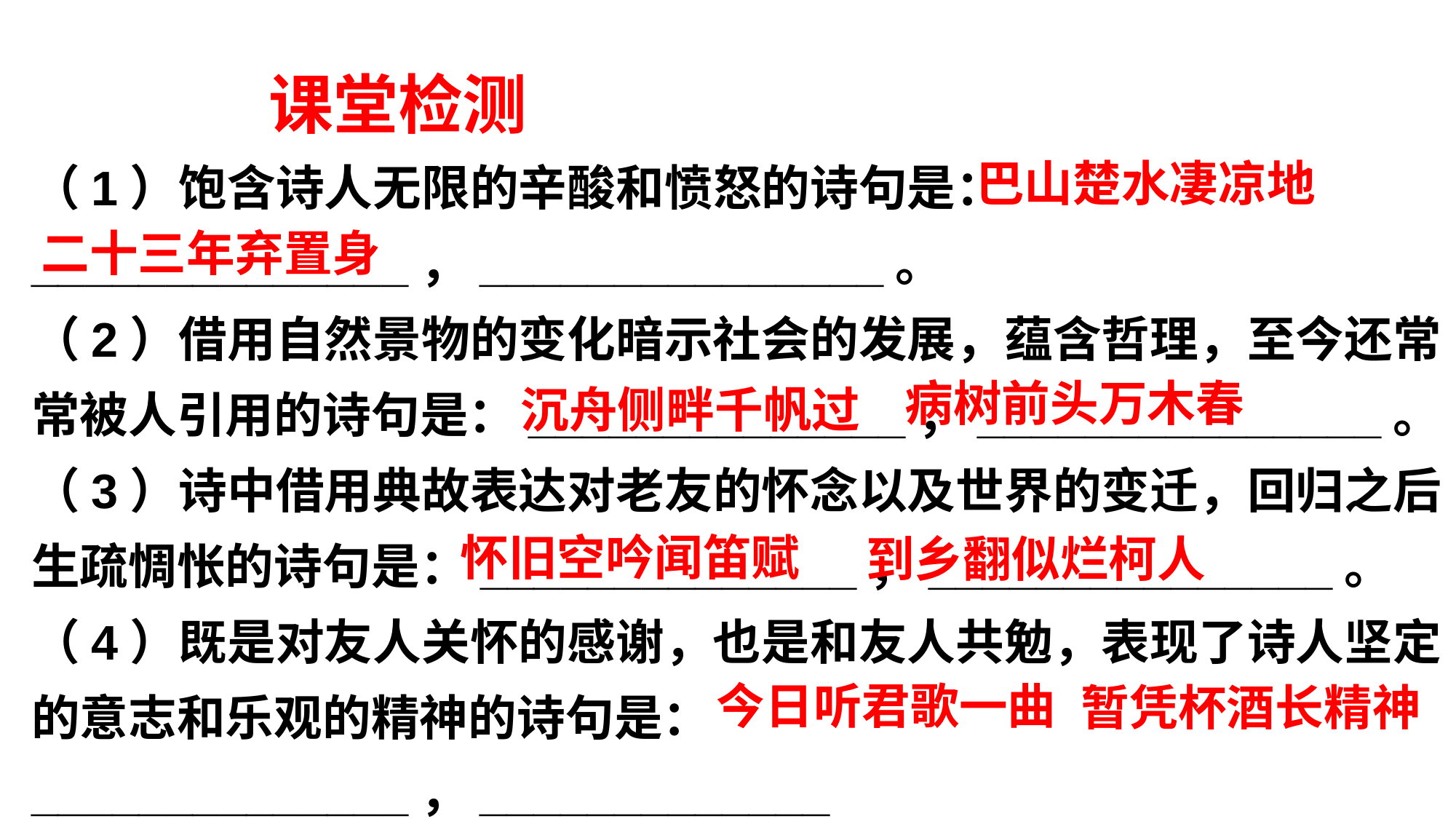

课堂检测
巴山楚水凄凉地
（1）饱含诗人无限的辛酸和愤怒的诗句是：______________，_______________。
（2）借用自然景物的变化暗示社会的发展，蕴含哲理，至今还常常被人引用的诗句是：______________，_______________。
（3）诗中借用典故表达对老友的怀念以及世界的变迁，回归之后生疏惆怅的诗句是：______________，_______________。
（4）既是对友人关怀的感谢，也是和友人共勉，表现了诗人坚定的意志和乐观的精神的诗句是：______________，_____________
二十三年弃置身
病树前头万木春
沉舟侧畔千帆过
怀旧空吟闻笛赋
到乡翻似烂柯人
今日听君歌一曲
暂凭杯酒长精神